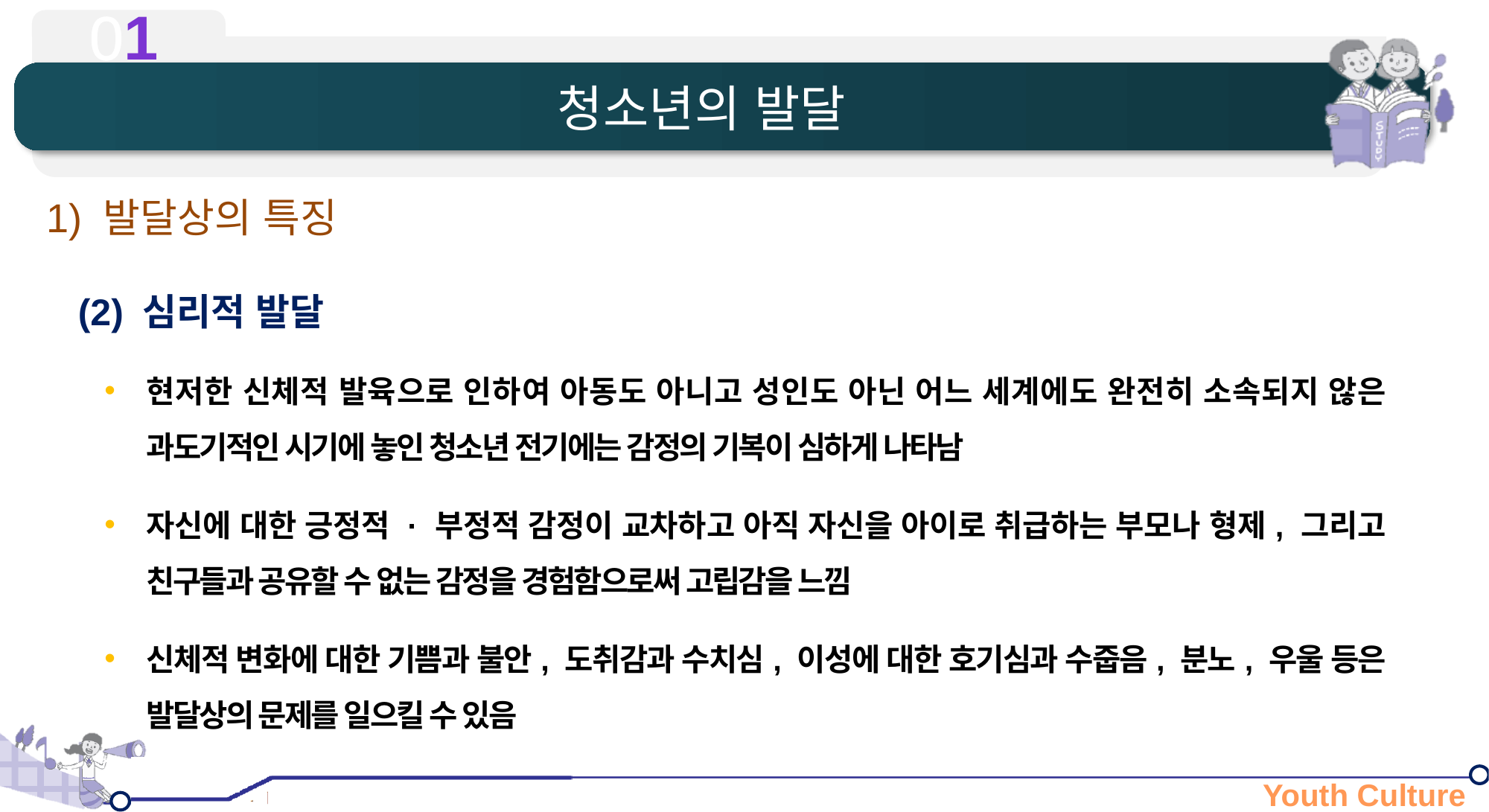

# 청소년의 발달
1) 발달상의 특징
(2) 심리적 발달
현저한 신체적 발육으로 인하여 아동도 아니고 성인도 아닌 어느 세계에도 완전히 소속되지 않은 과도기적인 시기에 놓인 청소년 전기에는 감정의 기복이 심하게 나타남

자신에 대한 긍정적 · 부정적 감정이 교차하고 아직 자신을 아이로 취급하는 부모나 형제, 그리고 친구들과 공유할 수 없는 감정을 경험함으로써 고립감을 느낌

신체적 변화에 대한 기쁨과 불안, 도취감과 수치심, 이성에 대한 호기심과 수줍음, 분노, 우울 등은 발달상의 문제를 일으킬 수 있음